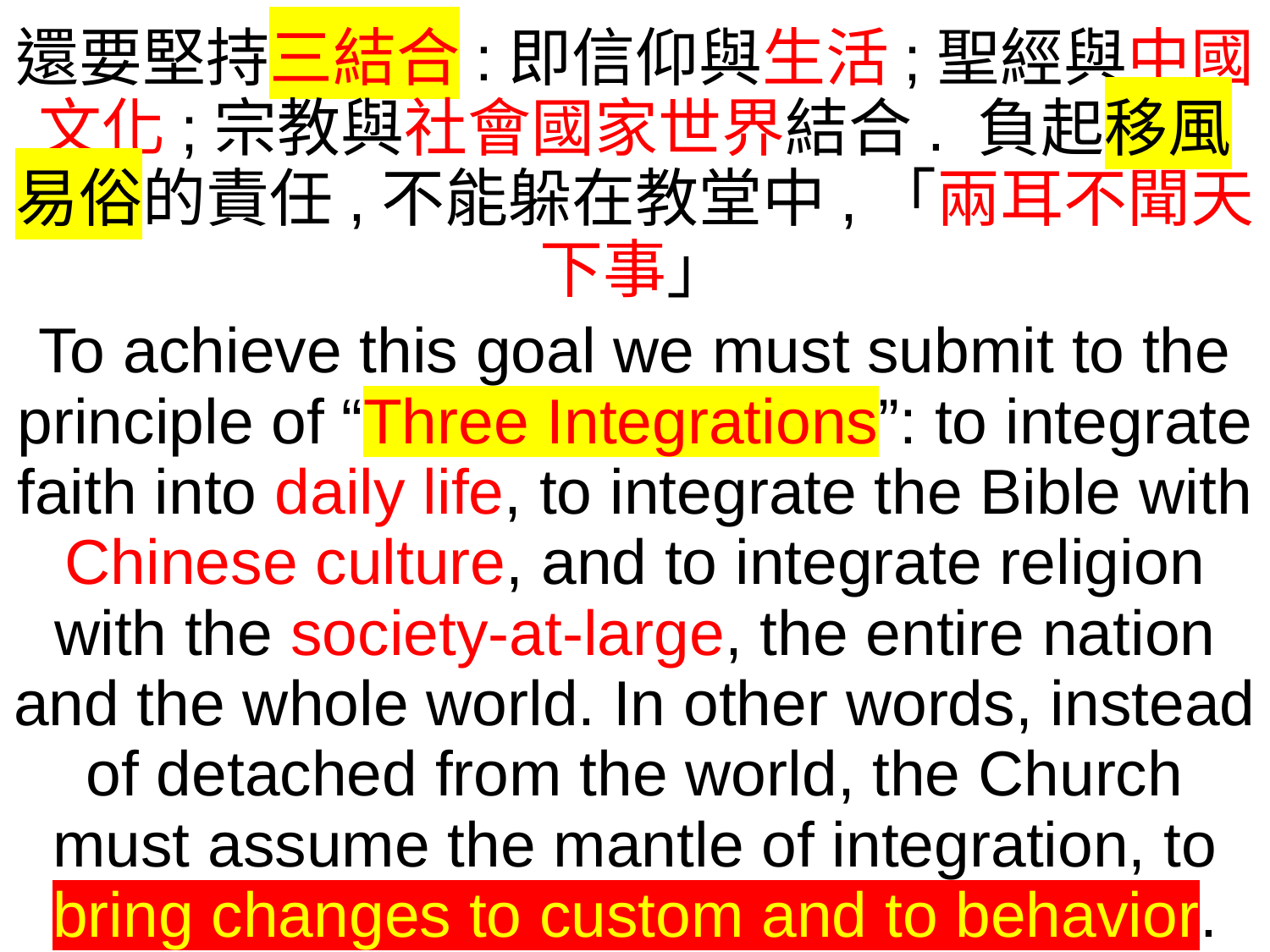

還要堅持三結合:即信仰與生活;聖經與中國文化;宗教與社會國家世界結合. 負起移風易俗的責任,不能躲在教堂中,「兩耳不聞天下事」
To achieve this goal we must submit to the principle of “Three Integrations”: to integrate faith into daily life, to integrate the Bible with Chinese culture, and to integrate religion with the society-at-large, the entire nation and the whole world. In other words, instead of detached from the world, the Church must assume the mantle of integration, to bring changes to custom and to behavior.